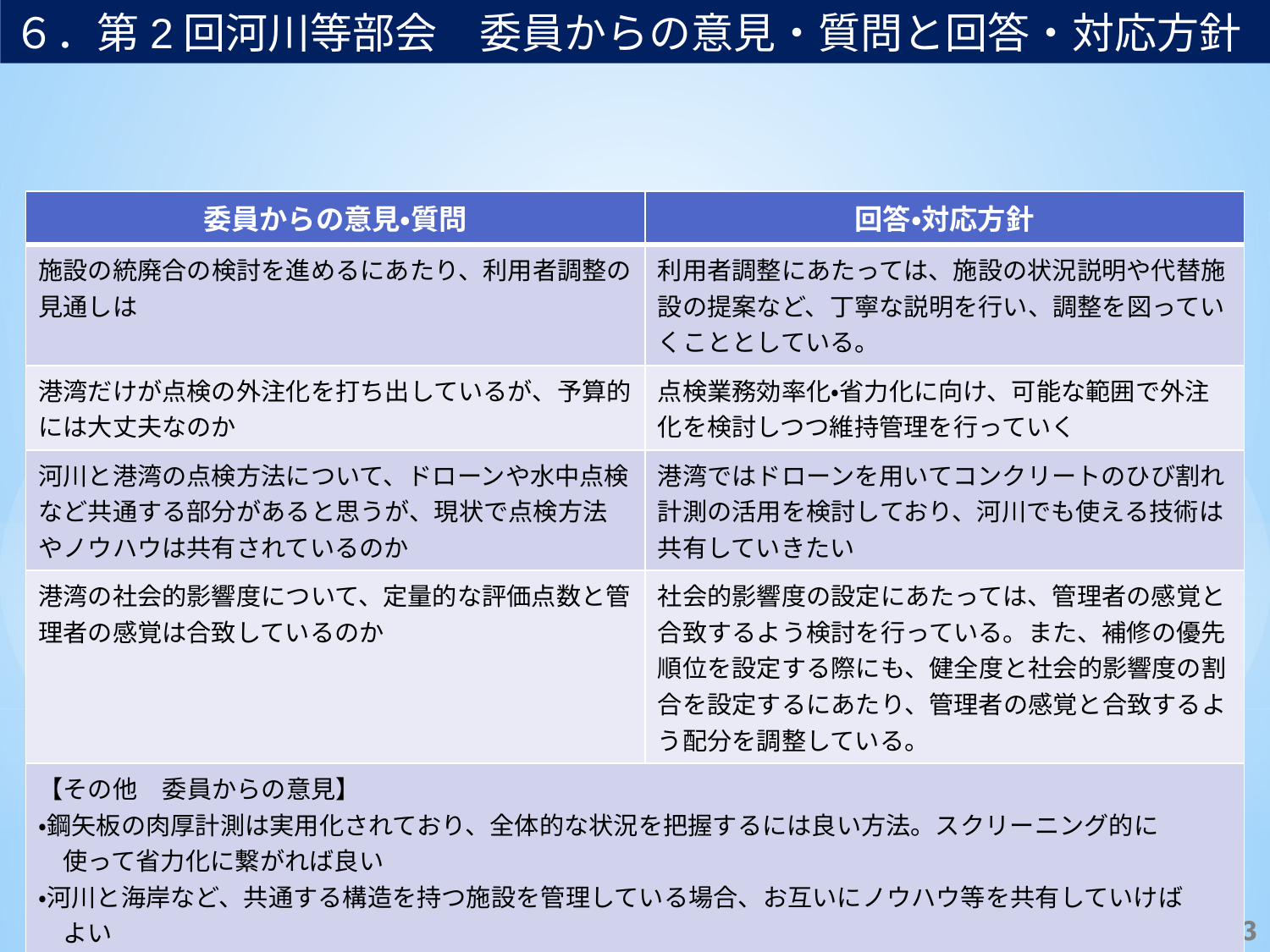

６．第2回河川等部会　委員からの意見・質問と回答・対応方針
| 委員からの意見・質問 | 回答・対応方針 |
| --- | --- |
| 施設の統廃合の検討を進めるにあたり、利用者調整の見通しは | 利用者調整にあたっては、施設の状況説明や代替施設の提案など、丁寧な説明を行い、調整を図っていくこととしている。 |
| 港湾だけが点検の外注化を打ち出しているが、予算的には大丈夫なのか | 点検業務効率化・省力化に向け、可能な範囲で外注化を検討しつつ維持管理を行っていく |
| 河川と港湾の点検方法について、ドローンや水中点検など共通する部分があると思うが、現状で点検方法やノウハウは共有されているのか | 港湾ではドローンを用いてコンクリートのひび割れ計測の活用を検討しており、河川でも使える技術は共有していきたい |
| 港湾の社会的影響度について、定量的な評価点数と管理者の感覚は合致しているのか | 社会的影響度の設定にあたっては、管理者の感覚と合致するよう検討を行っている。また、補修の優先順位を設定する際にも、健全度と社会的影響度の割合を設定するにあたり、管理者の感覚と合致するよう配分を調整している。 |
| 【その他　委員からの意見】 ・鋼矢板の肉厚計測は実用化されており、全体的な状況を把握するには良い方法。スクリーニング的に 　使って省力化に繋がれば良い ・河川と海岸など、共通する構造を持つ施設を管理している場合、お互いにノウハウ等を共有していけば 　よい |  |
33